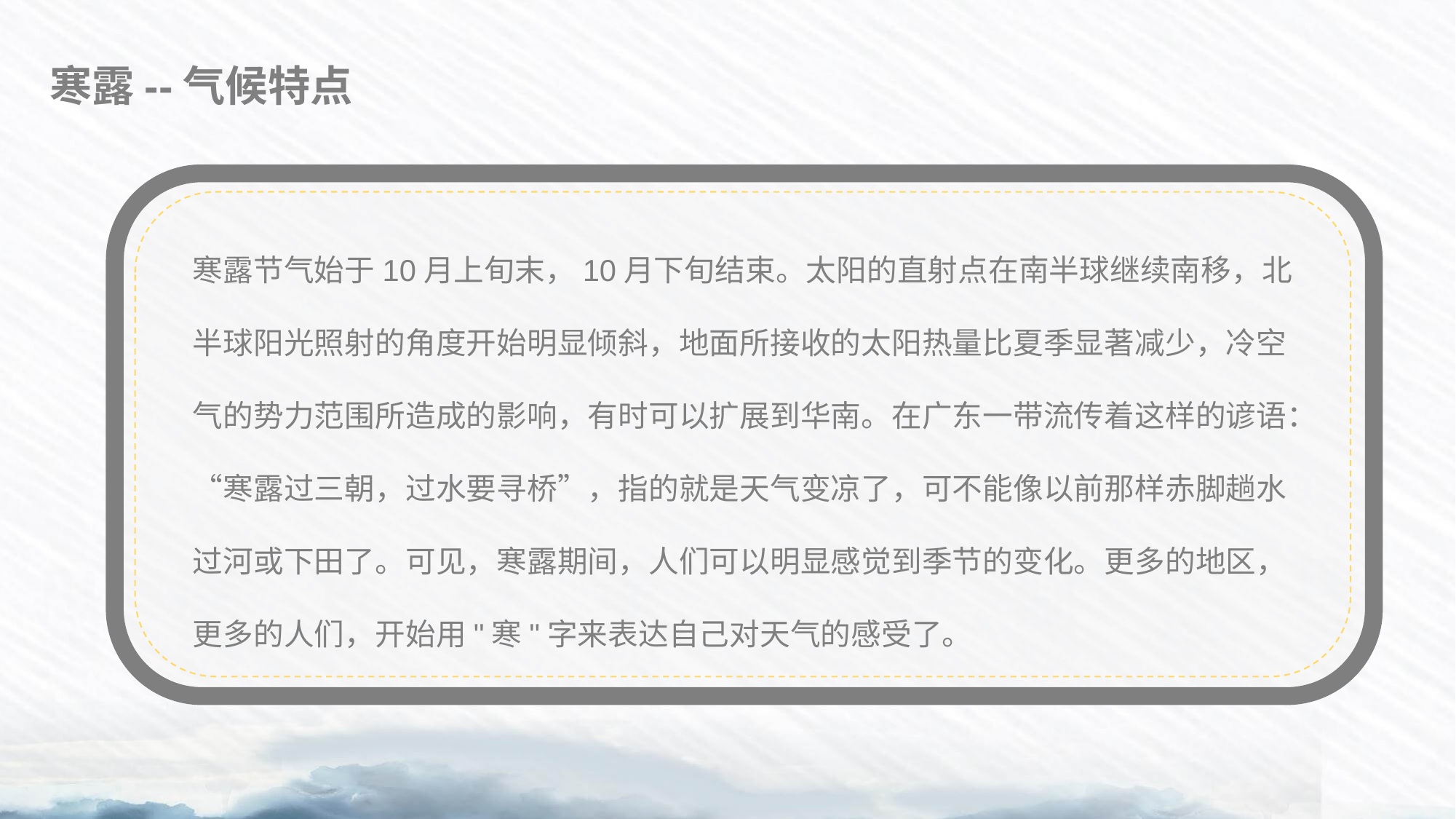

寒露--气候特点

寒露节气始于10月上旬末，10月下旬结束。太阳的直射点在南半球继续南移，北半球阳光照射的角度开始明显倾斜，地面所接收的太阳热量比夏季显著减少，冷空气的势力范围所造成的影响，有时可以扩展到华南。在广东一带流传着这样的谚语：“寒露过三朝，过水要寻桥”，指的就是天气变凉了，可不能像以前那样赤脚趟水过河或下田了。可见，寒露期间，人们可以明显感觉到季节的变化。更多的地区，更多的人们，开始用"寒"字来表达自己对天气的感受了。